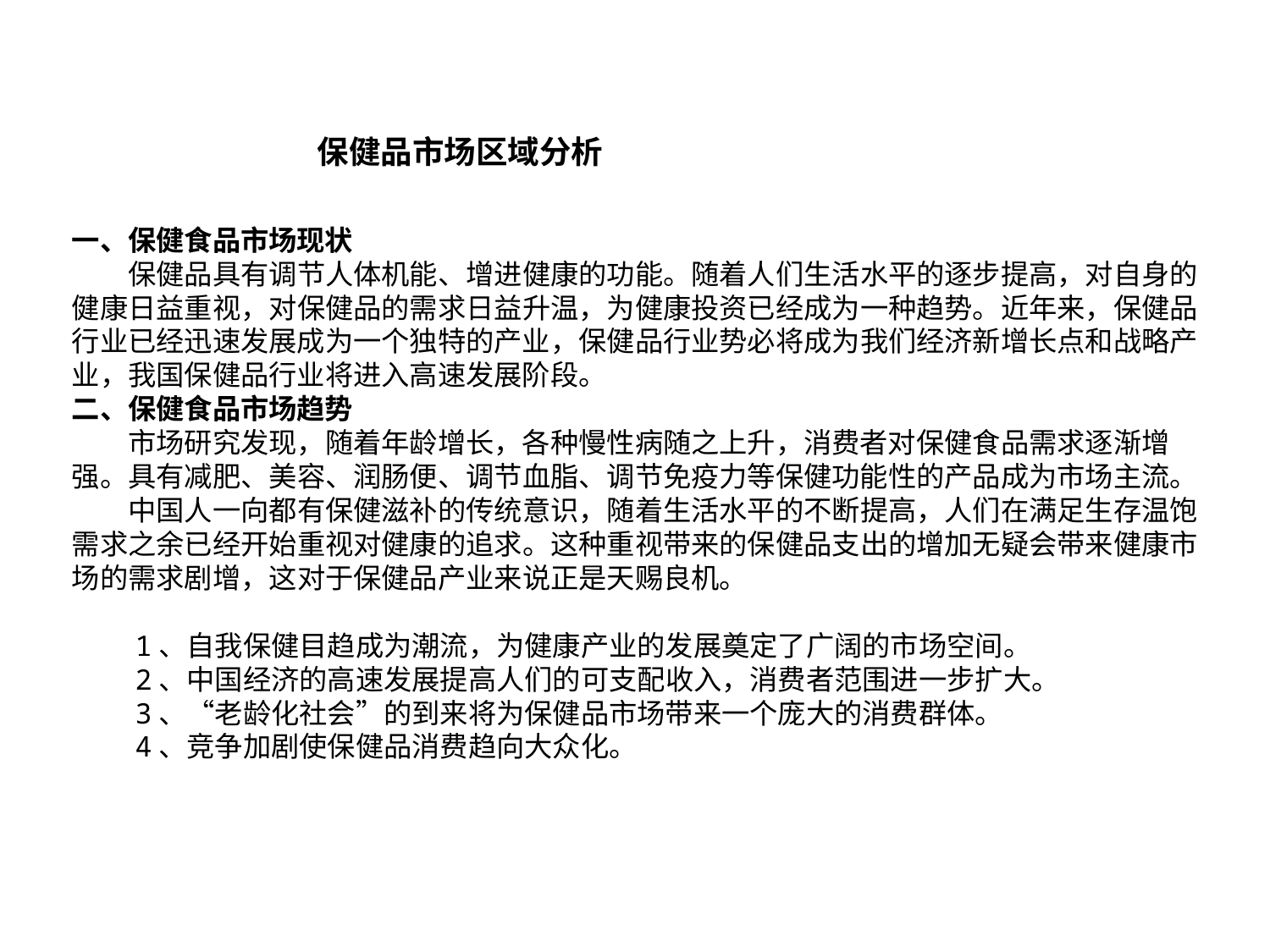

保健品市场区域分析
一、保健食品市场现状
　　保健品具有调节人体机能、增进健康的功能。随着人们生活水平的逐步提高，对自身的健康日益重视，对保健品的需求日益升温，为健康投资已经成为一种趋势。近年来，保健品行业已经迅速发展成为一个独特的产业，保健品行业势必将成为我们经济新增长点和战略产业，我国保健品行业将进入高速发展阶段。
二、保健食品市场趋势
　　市场研究发现，随着年龄增长，各种慢性病随之上升，消费者对保健食品需求逐渐增强。具有减肥、美容、润肠便、调节血脂、调节免疫力等保健功能性的产品成为市场主流。
　　中国人一向都有保健滋补的传统意识，随着生活水平的不断提高，人们在满足生存温饱需求之余已经开始重视对健康的追求。这种重视带来的保健品支出的增加无疑会带来健康市场的需求剧增，这对于保健品产业来说正是天赐良机。

　　1、自我保健目趋成为潮流，为健康产业的发展奠定了广阔的市场空间。
　　2、中国经济的高速发展提高人们的可支配收入，消费者范围进一步扩大。
　　3、“老龄化社会”的到来将为保健品市场带来一个庞大的消费群体。
　　4、竞争加剧使保健品消费趋向大众化。